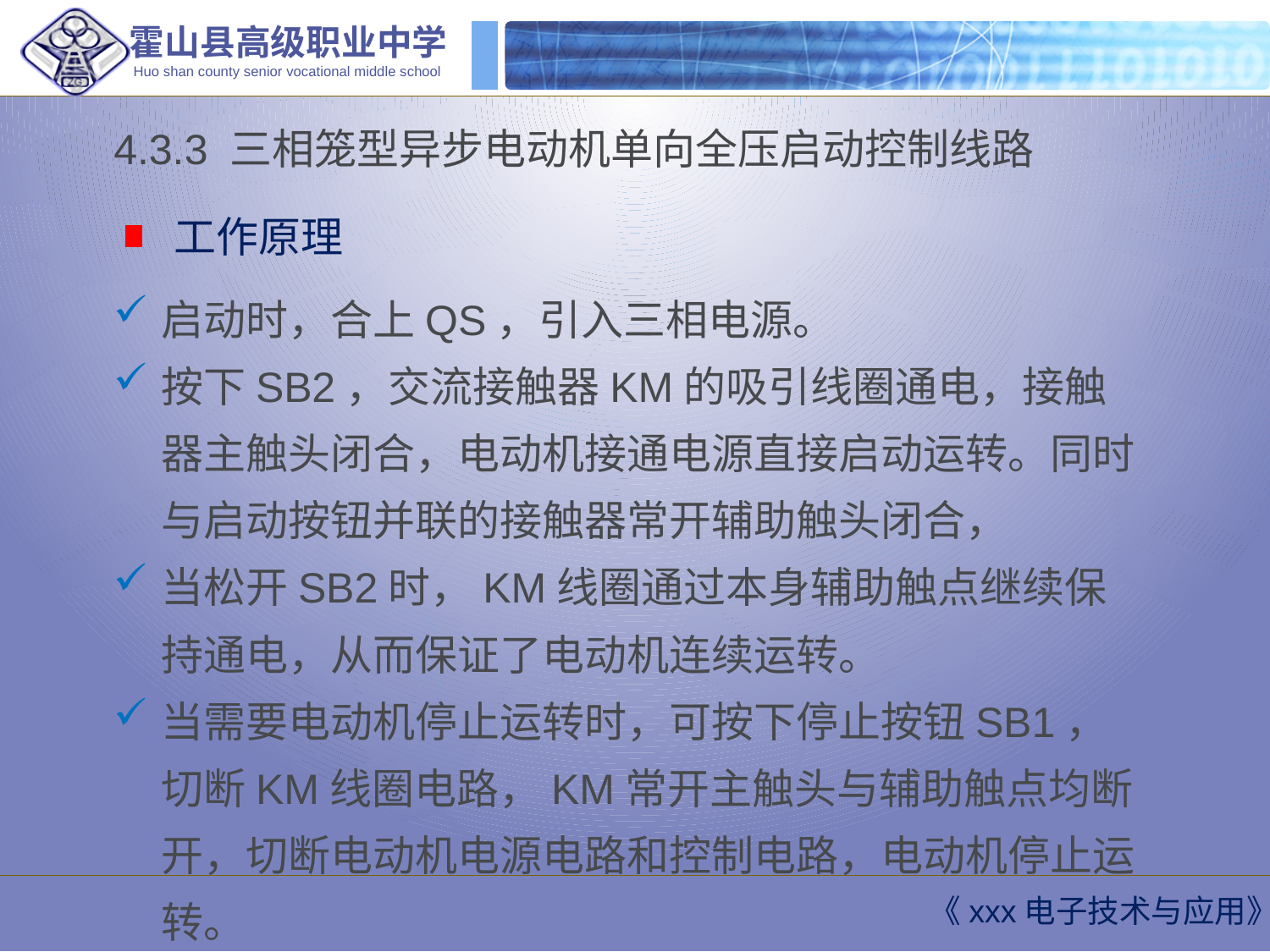

4.3.3 三相笼型异步电动机单向全压启动控制线路
工作原理

启动时，合上QS，引入三相电源。
按下SB2，交流接触器KM的吸引线圈通电，接触器主触头闭合，电动机接通电源直接启动运转。同时与启动按钮并联的接触器常开辅助触头闭合，
当松开SB2时，KM线圈通过本身辅助触点继续保持通电，从而保证了电动机连续运转。
当需要电动机停止运转时，可按下停止按钮SB1，切断KM线圈电路，KM常开主触头与辅助触点均断开，切断电动机电源电路和控制电路，电动机停止运转。